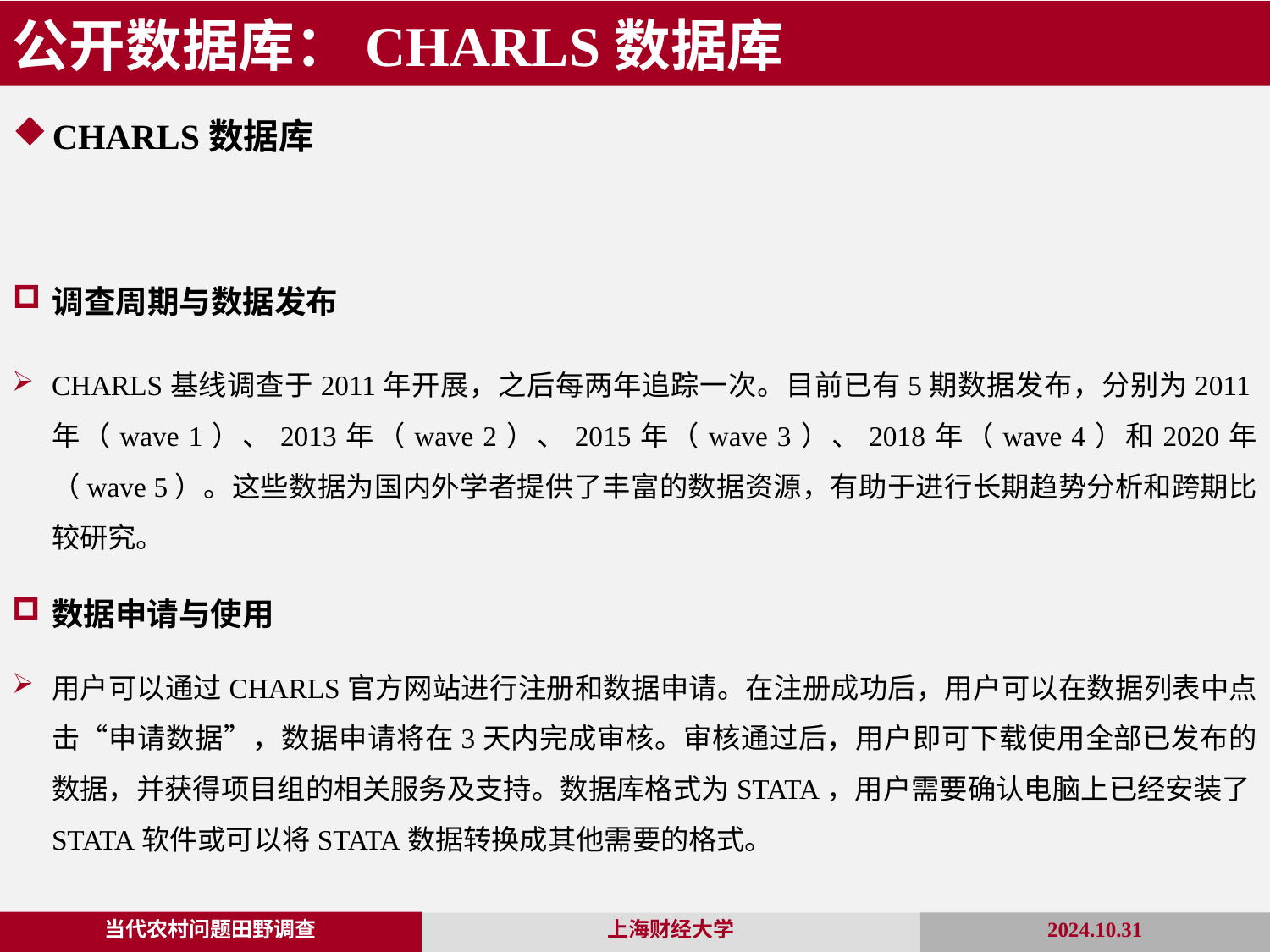

公开数据库：CHARLS数据库
CHARLS数据库

调查周期与数据发布
CHARLS基线调查于2011年开展，之后每两年追踪一次。目前已有5期数据发布，分别为2011年（wave 1）、2013年（wave 2）、2015年（wave 3）、2018年（wave 4）和2020年（wave 5）。这些数据为国内外学者提供了丰富的数据资源，有助于进行长期趋势分析和跨期比较研究。
数据申请与使用
用户可以通过CHARLS官方网站进行注册和数据申请。在注册成功后，用户可以在数据列表中点击“申请数据”，数据申请将在3天内完成审核。审核通过后，用户即可下载使用全部已发布的数据，并获得项目组的相关服务及支持。数据库格式为STATA，用户需要确认电脑上已经安装了STATA软件或可以将STATA数据转换成其他需要的格式。
当代农村问题田野调查
2024.10.31
上海财经大学